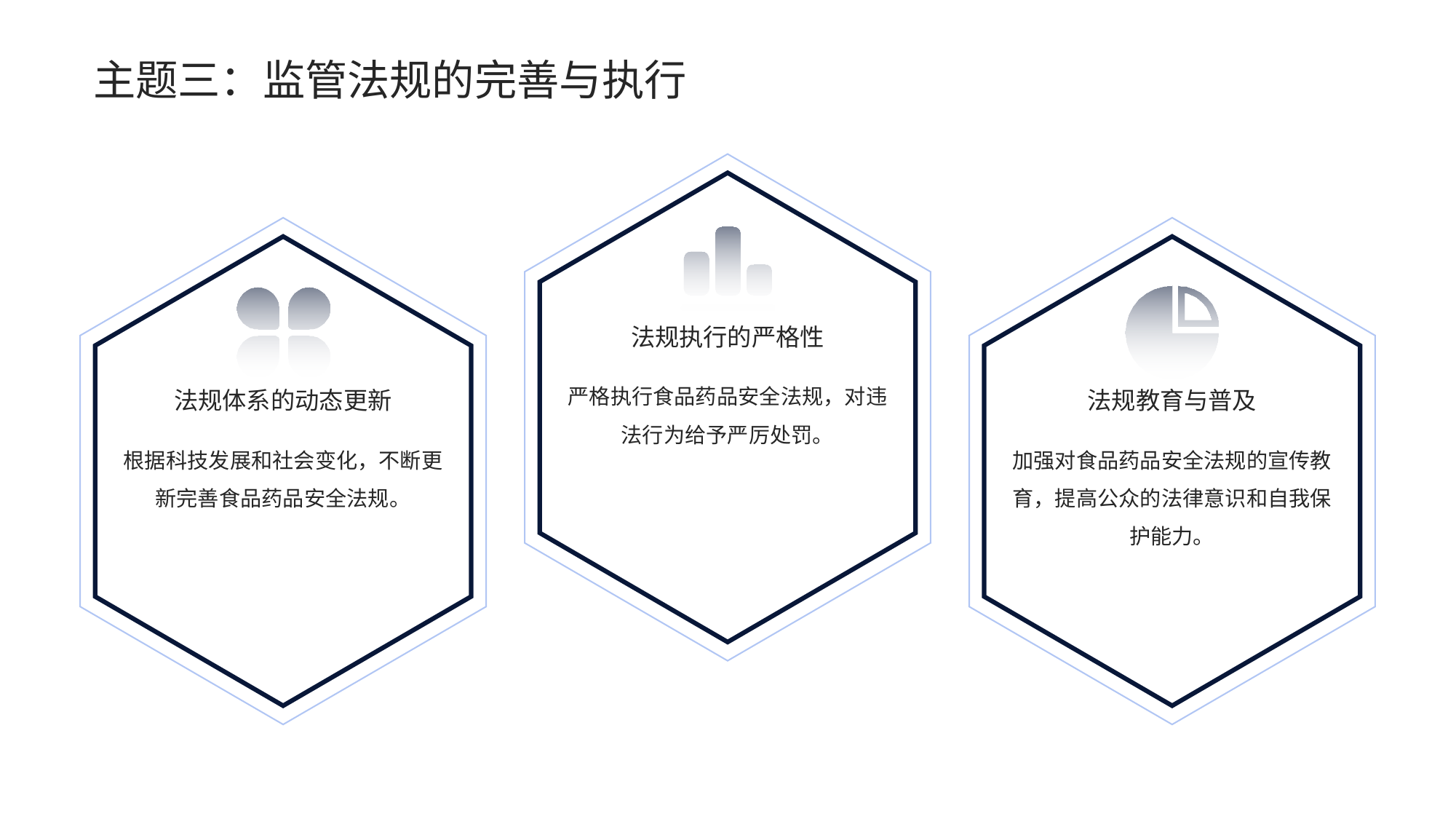

主题三：监管法规的完善与执行

法规执行的严格性
法规体系的动态更新
法规教育与普及
严格执行食品药品安全法规，对违法行为给予严厉处罚。
根据科技发展和社会变化，不断更新完善食品药品安全法规。
加强对食品药品安全法规的宣传教育，提高公众的法律意识和自我保护能力。